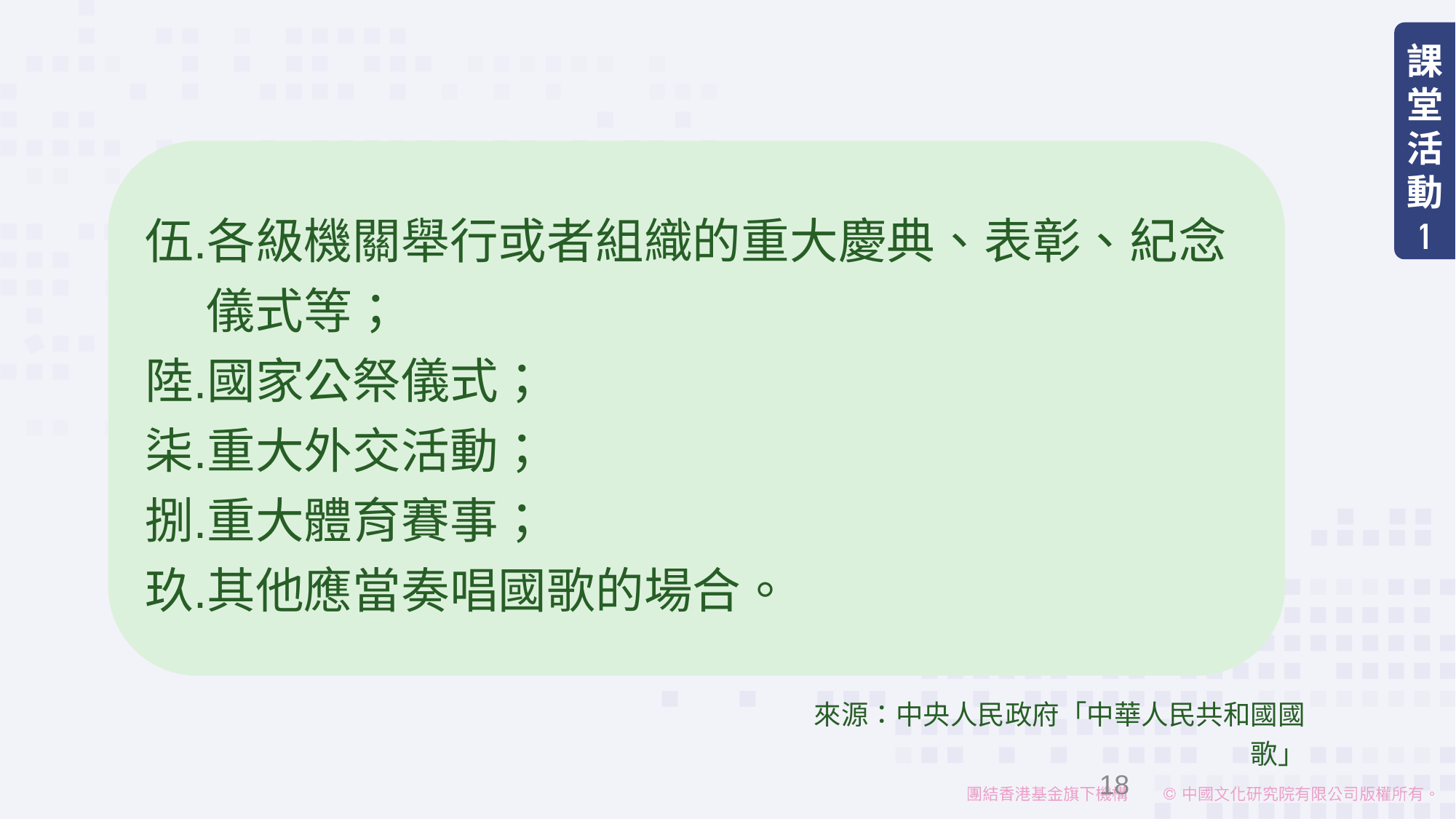

課堂活動
1

各級機關舉行或者組織的重大慶典、表彰、紀念儀式等；
國家公祭儀式；
重大外交活動；
重大體育賽事；
其他應當奏唱國歌的場合。

來源：中央人民政府「中華人民共和國國歌」
18